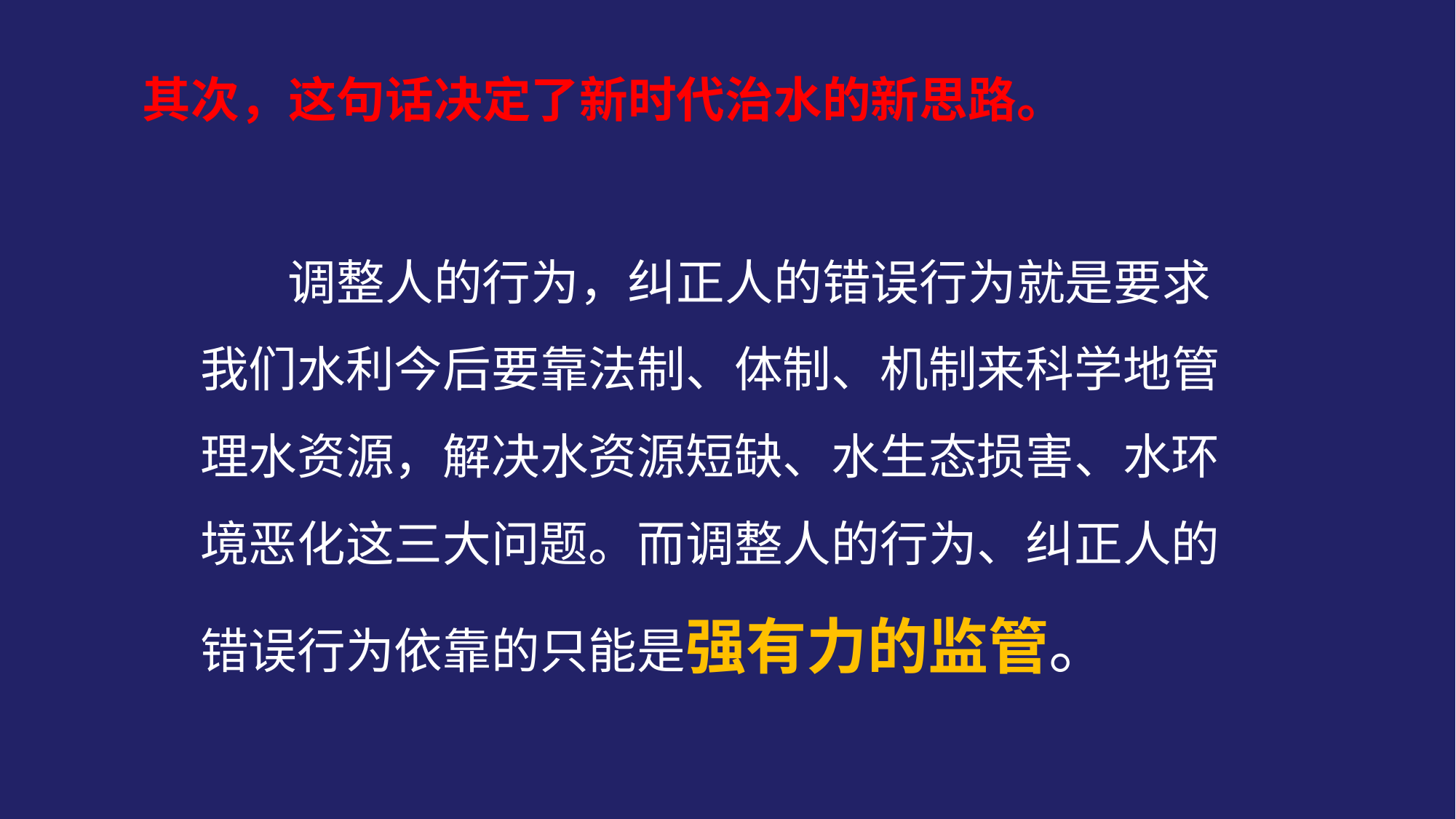

其次，这句话决定了新时代治水的新思路。
       调整人的行为，纠正人的错误行为就是要求我们水利今后要靠法制、体制、机制来科学地管理水资源，解决水资源短缺、水生态损害、水环境恶化这三大问题。而调整人的行为、纠正人的错误行为依靠的只能是强有力的监管。